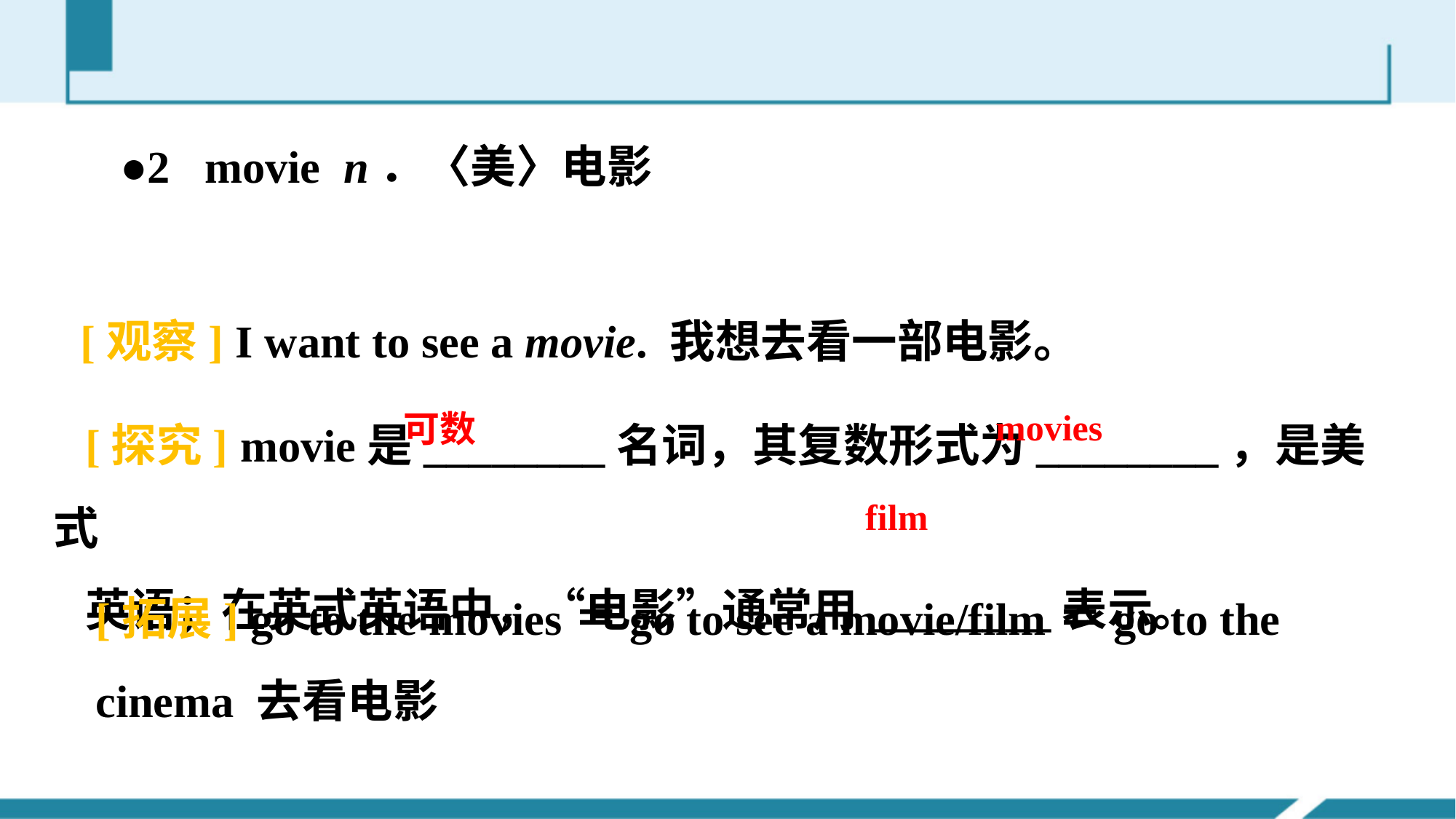

●2   movie  n．〈美〉电影
[观察] I want to see a movie. 我想去看一部电影。
[探究] movie是________名词，其复数形式为________，是美式
英语；在英式英语中，“电影”通常用________表示。
movies
可数
film
[拓展] go to the movies＝go to see a movie/film＝go to the cinema 去看电影